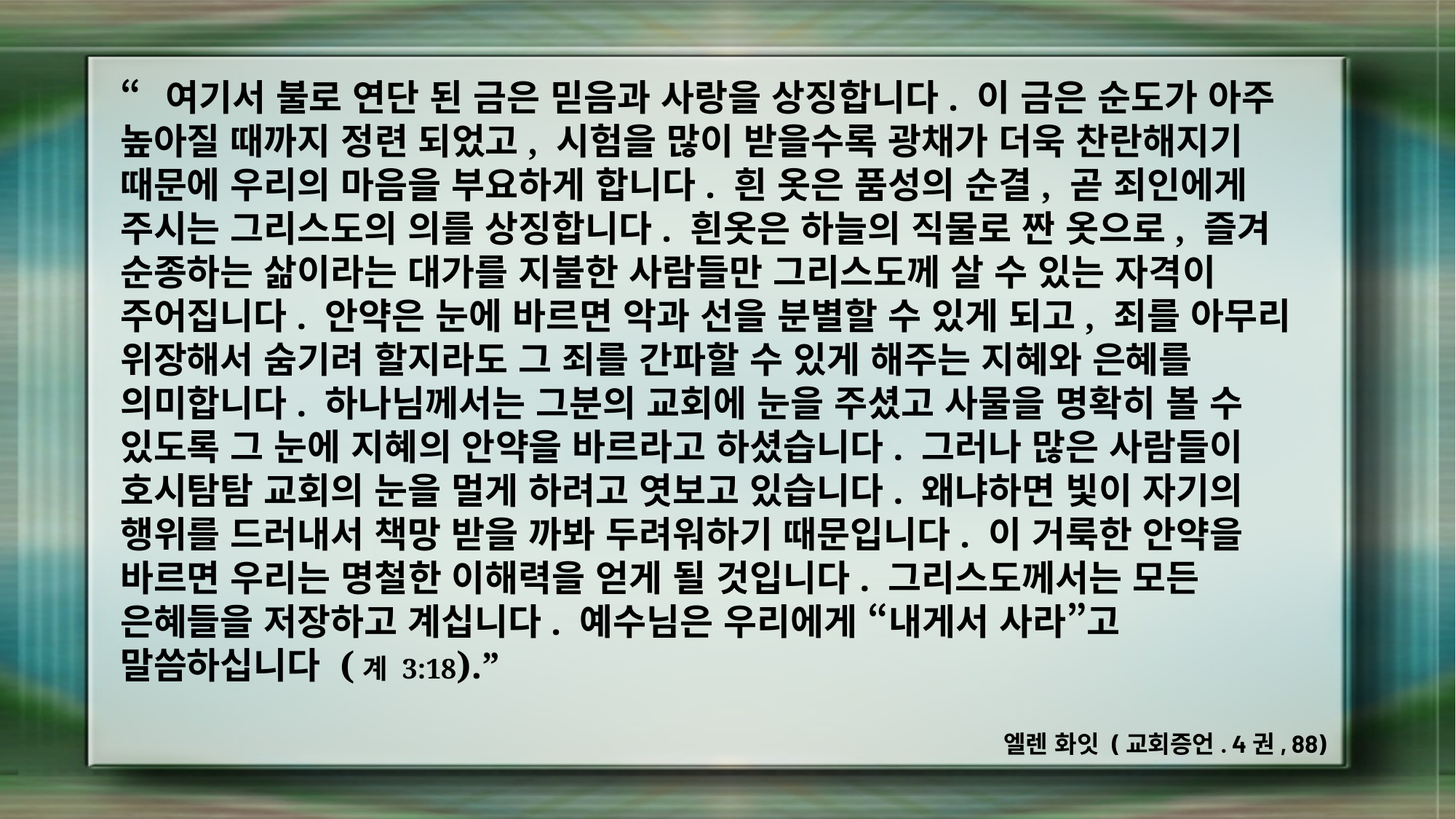

“여기서 불로 연단 된 금은 믿음과 사랑을 상징합니다. 이 금은 순도가 아주 높아질 때까지 정련 되었고, 시험을 많이 받을수록 광채가 더욱 찬란해지기 때문에 우리의 마음을 부요하게 합니다. 흰 옷은 품성의 순결, 곧 죄인에게 주시는 그리스도의 의를 상징합니다. 흰옷은 하늘의 직물로 짠 옷으로, 즐겨 순종하는 삶이라는 대가를 지불한 사람들만 그리스도께 살 수 있는 자격이 주어집니다. 안약은 눈에 바르면 악과 선을 분별할 수 있게 되고, 죄를 아무리 위장해서 숨기려 할지라도 그 죄를 간파할 수 있게 해주는 지혜와 은혜를 의미합니다. 하나님께서는 그분의 교회에 눈을 주셨고 사물을 명확히 볼 수 있도록 그 눈에 지혜의 안약을 바르라고 하셨습니다. 그러나 많은 사람들이 호시탐탐 교회의 눈을 멀게 하려고 엿보고 있습니다. 왜냐하면 빛이 자기의 행위를 드러내서 책망 받을 까봐 두려워하기 때문입니다. 이 거룩한 안약을 바르면 우리는 명철한 이해력을 얻게 될 것입니다. 그리스도께서는 모든 은혜들을 저장하고 계십니다. 예수님은 우리에게 “내게서 사라”고 말씀하십니다 (계 3:18).”
엘렌 화잇 (교회증언. 4권, 88)